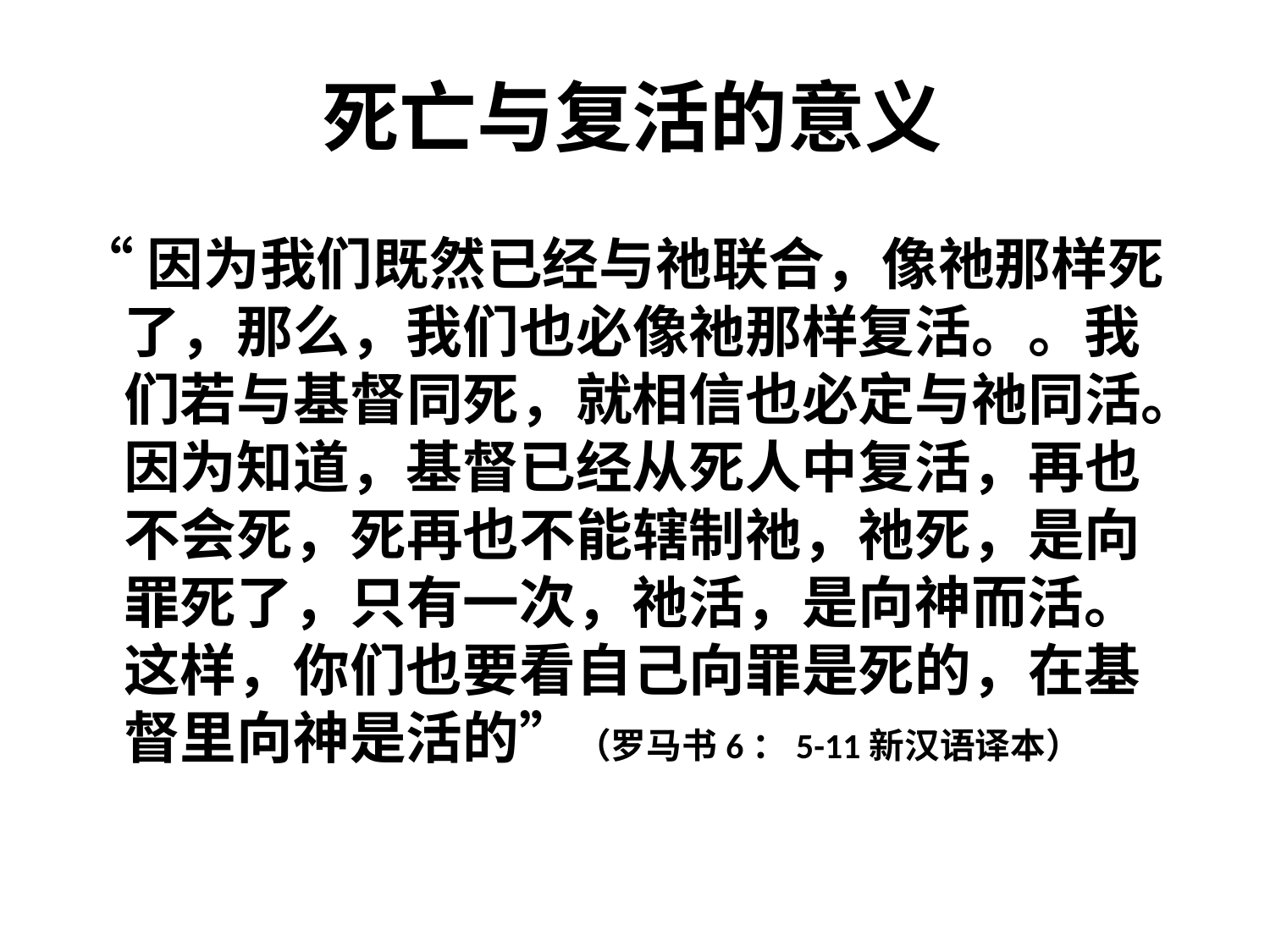

# 死亡与复活的意义
“因为我们既然已经与祂联合，像祂那样死了，那么，我们也必像祂那样复活。。我们若与基督同死，就相信也必定与祂同活。因为知道，基督已经从死人中复活，再也不会死，死再也不能辖制祂，祂死，是向罪死了，只有一次，祂活，是向神而活。这样，你们也要看自己向罪是死的，在基督里向神是活的”（罗马书6：5-11新汉语译本）